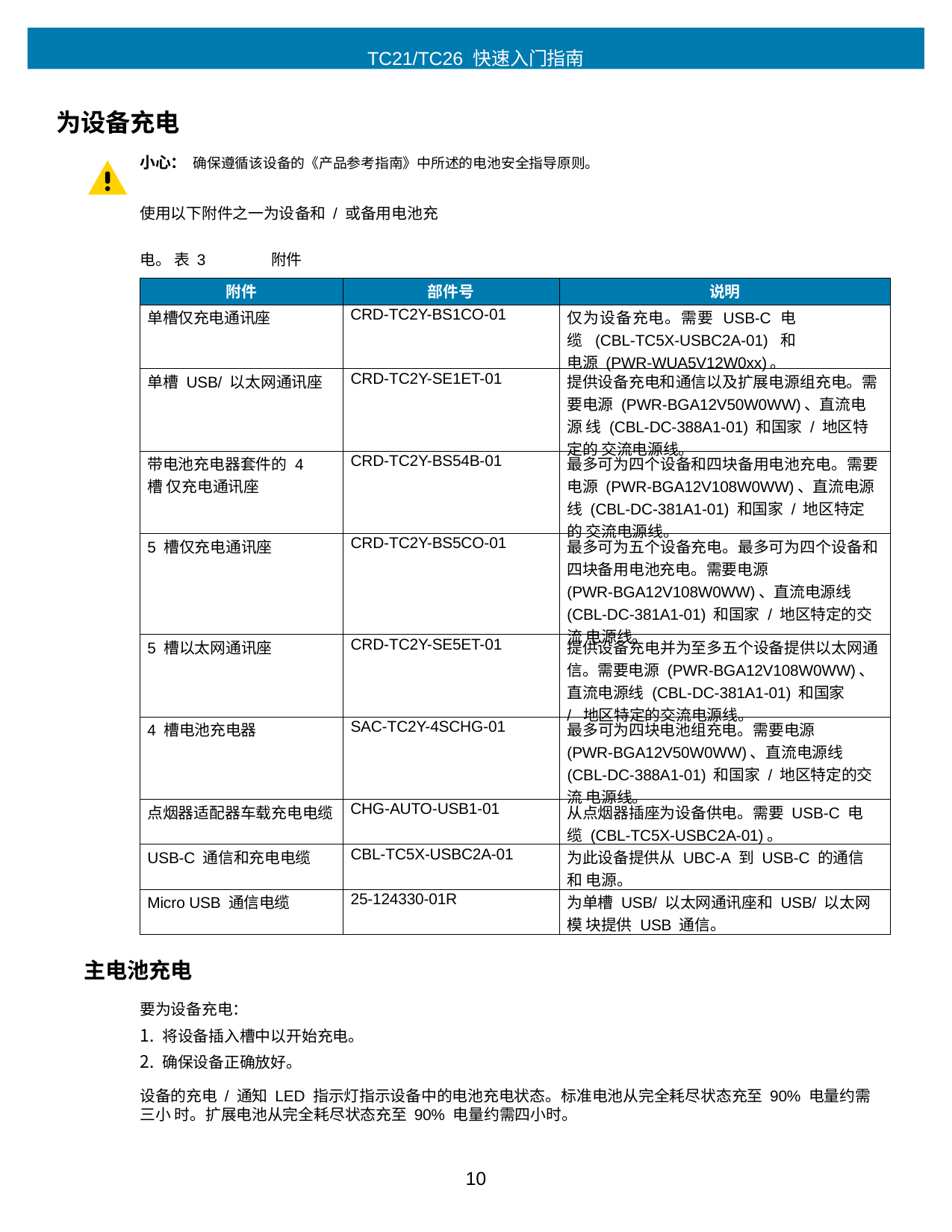

TC21/TC26 快速入门指南
为设备充电
小心： 确保遵循该设备的《产品参考指南》中所述的电池安全指导原则。
使用以下附件之一为设备和 / 或备用电池充电。 表 3	附件

| 附件 | 部件号 | 说明 |
| --- | --- | --- |
| 单槽仅充电通讯座 | CRD-TC2Y-BS1CO-01 | 仅为设备充电。需要 USB-C 电缆 (CBL-TC5X-USBC2A-01) 和电源 (PWR-WUA5V12W0xx)。 |
| 单槽 USB/ 以太网通讯座 | CRD-TC2Y-SE1ET-01 | 提供设备充电和通信以及扩展电源组充电。需 要电源 (PWR-BGA12V50W0WW)、直流电源 线 (CBL-DC-388A1-01) 和国家 / 地区特定的 交流电源线。 |
| 带电池充电器套件的 4 槽 仅充电通讯座 | CRD-TC2Y-BS54B-01 | 最多可为四个设备和四块备用电池充电。需要 电源 (PWR-BGA12V108W0WW)、直流电源 线 (CBL-DC-381A1-01) 和国家 / 地区特定的 交流电源线。 |
| 5 槽仅充电通讯座 | CRD-TC2Y-BS5CO-01 | 最多可为五个设备充电。最多可为四个设备和 四块备用电池充电。需要电源 (PWR-BGA12V108W0WW)、直流电源线 (CBL-DC-381A1-01) 和国家 / 地区特定的交流 电源线。 |
| 5 槽以太网通讯座 | CRD-TC2Y-SE5ET-01 | 提供设备充电并为至多五个设备提供以太网通 信。需要电源 (PWR-BGA12V108W0WW)、 直流电源线 (CBL-DC-381A1-01) 和国家 / 地区特定的交流电源线。 |
| 4 槽电池充电器 | SAC-TC2Y-4SCHG-01 | 最多可为四块电池组充电。需要电源 (PWR-BGA12V50W0WW)、直流电源线 (CBL-DC-388A1-01) 和国家 / 地区特定的交流 电源线。 |
| 点烟器适配器车载充电电缆 | CHG-AUTO-USB1-01 | 从点烟器插座为设备供电。需要 USB-C 电缆 (CBL-TC5X-USBC2A-01)。 |
| USB-C 通信和充电电缆 | CBL-TC5X-USBC2A-01 | 为此设备提供从 UBC-A 到 USB-C 的通信和 电源。 |
| Micro USB 通信电缆 | 25-124330-01R | 为单槽 USB/ 以太网通讯座和 USB/ 以太网模 块提供 USB 通信。 |
主电池充电
要为设备充电：
将设备插入槽中以开始充电。
确保设备正确放好。
设备的充电 / 通知 LED 指示灯指示设备中的电池充电状态。标准电池从完全耗尽状态充至 90% 电量约需三小 时。扩展电池从完全耗尽状态充至 90% 电量约需四小时。
10